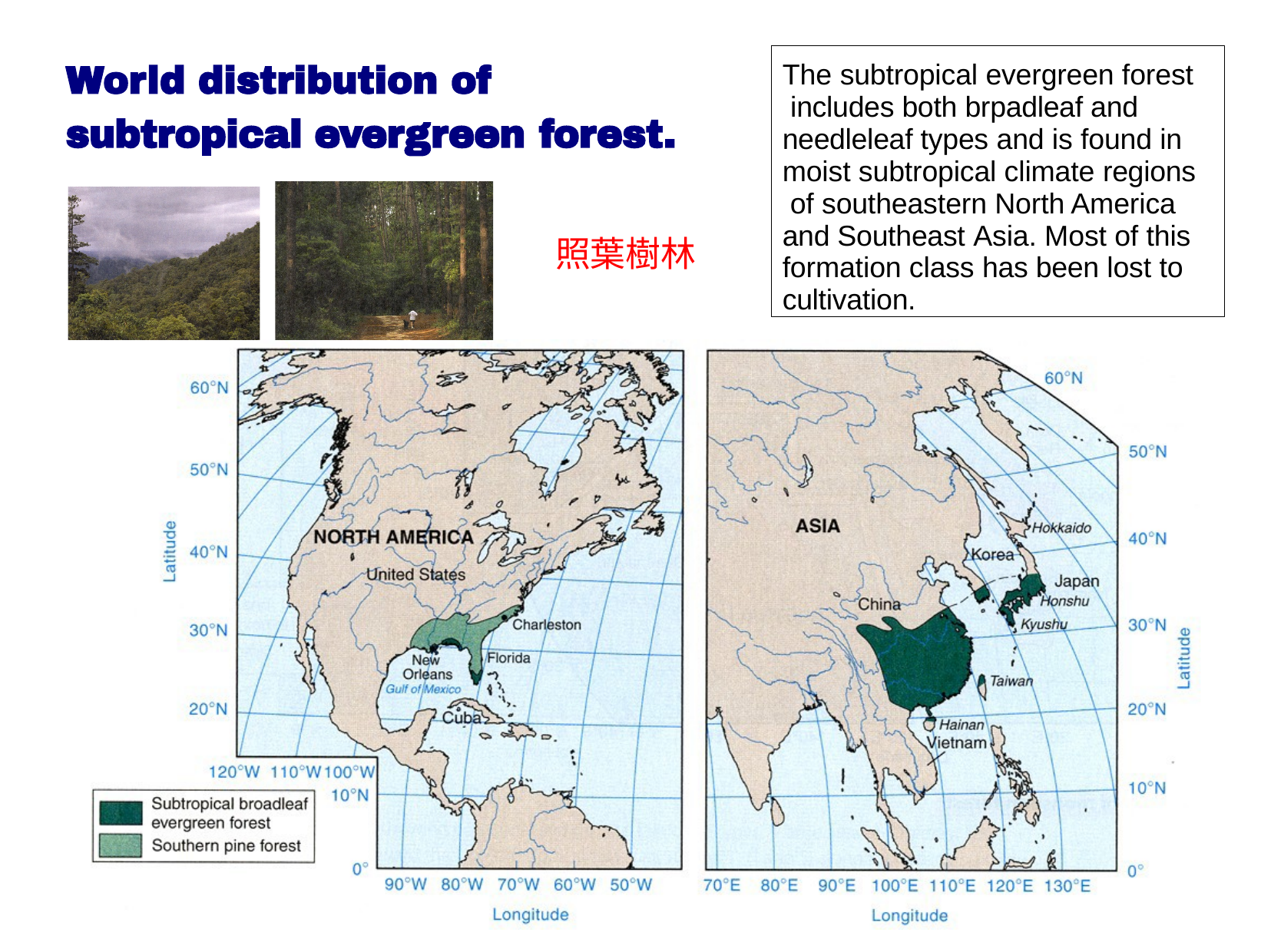

The subtropical evergreen forest  includes both brpadleaf and  needleleaf types and is found in  moist subtropical climate regions  of southeastern North America  and Southeast Asia. Most of this  formation class has been lost to  cultivation.
# World distribution of
subtropical evergreen forest.

照葉樹林